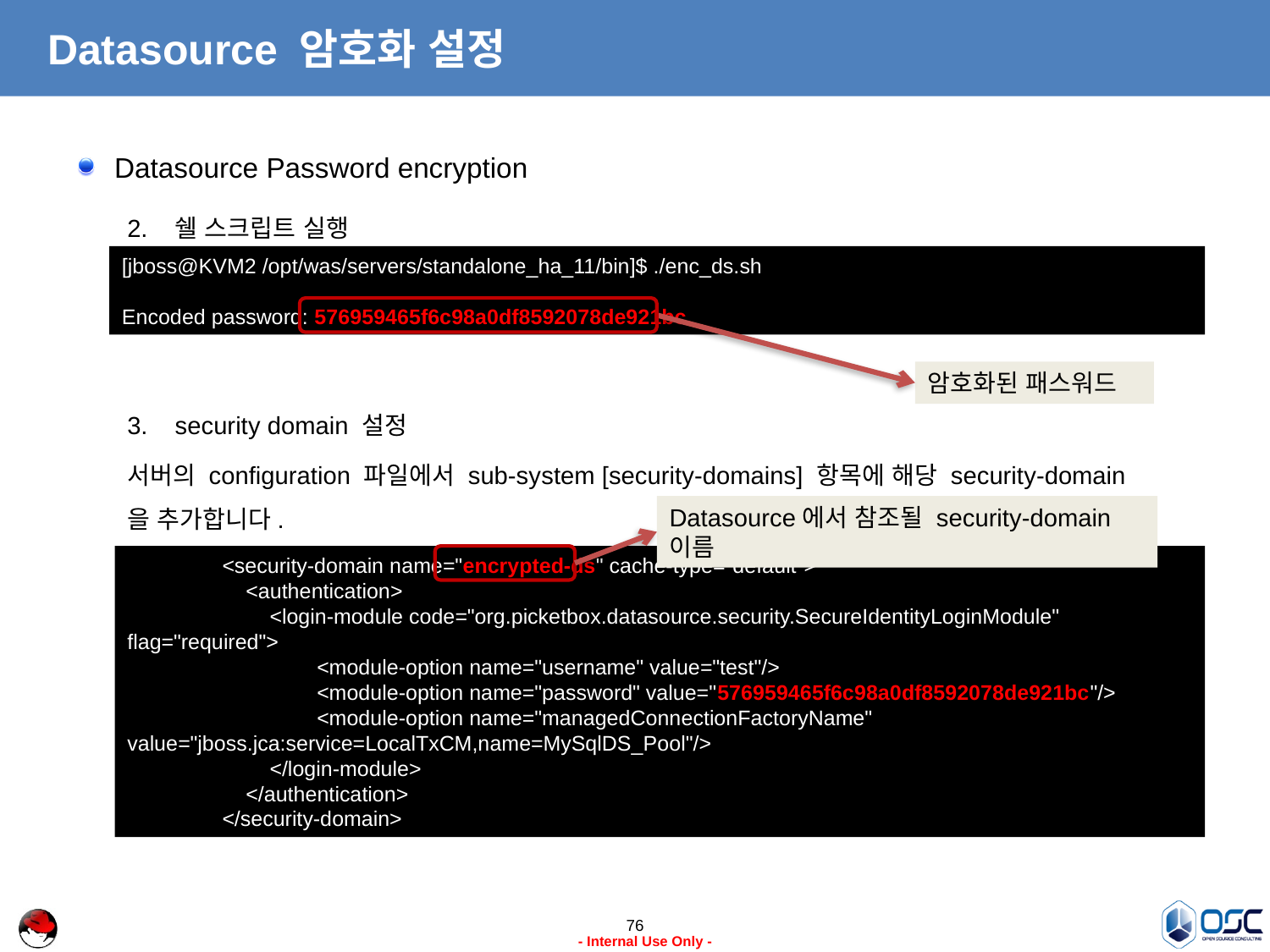

# Datasource 암호화 설정
Datasource Password encryption
쉘 스크립트 실행

security domain 설정
서버의 configuration 파일에서 sub-system [security-domains] 항목에 해당 security-domain 을 추가합니다.
[jboss@KVM2 /opt/was/servers/standalone_ha_11/bin]$ ./enc_ds.sh

Encoded password: 576959465f6c98a0df8592078de921bc

암호화된 패스워드
Datasource에서 참조될 security-domain 이름
                <security-domain name="encrypted-ds" cache-type="default">
                    <authentication>
                        <login-module code="org.picketbox.datasource.security.SecureIdentityLoginModule" flag="required">
                                <module-option name="username" value="test"/>
                                <module-option name="password" value="576959465f6c98a0df8592078de921bc"/>
                                <module-option name="managedConnectionFactoryName" value="jboss.jca:service=LocalTxCM,name=MySqlDS_Pool"/>
                        </login-module>
                    </authentication>
                </security-domain>